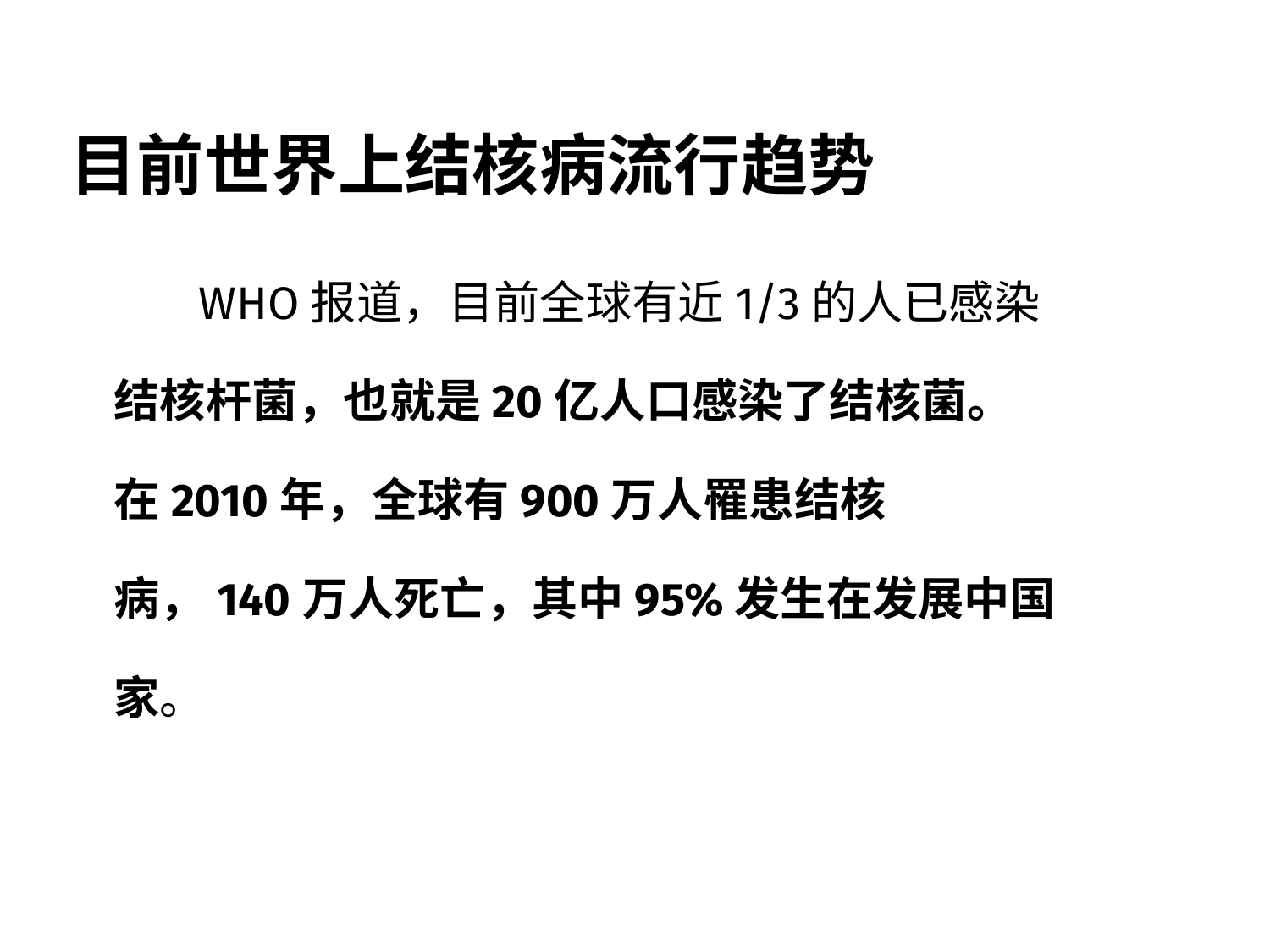

# 目前世界上结核病流行趋势
          WHO报道，目前全球有近1/3的人已感染结核杆菌，也就是20亿人口感染了结核菌。在2010年，全球有900万人罹患结核病，140万人死亡，其中95%发生在发展中国家。